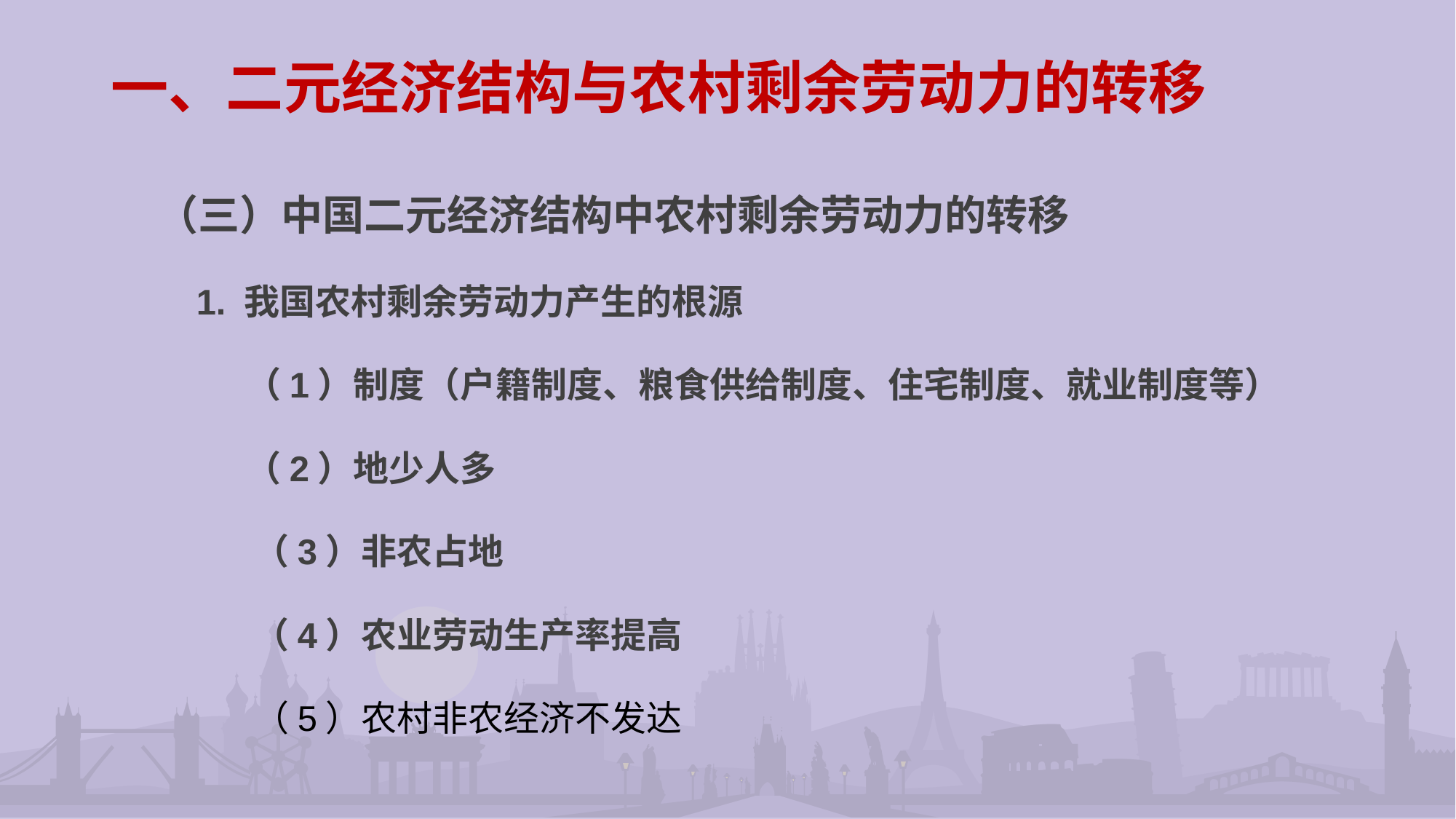

# 一、二元经济结构与农村剩余劳动力的转移
（三）中国二元经济结构中农村剩余劳动力的转移
    1. 我国农村剩余劳动力产生的根源
          （1）制度（户籍制度、粮食供给制度、住宅制度、就业制度等）
          （2）地少人多
           （3）非农占地
           （4）农业劳动生产率提高
           （5）农村非农经济不发达